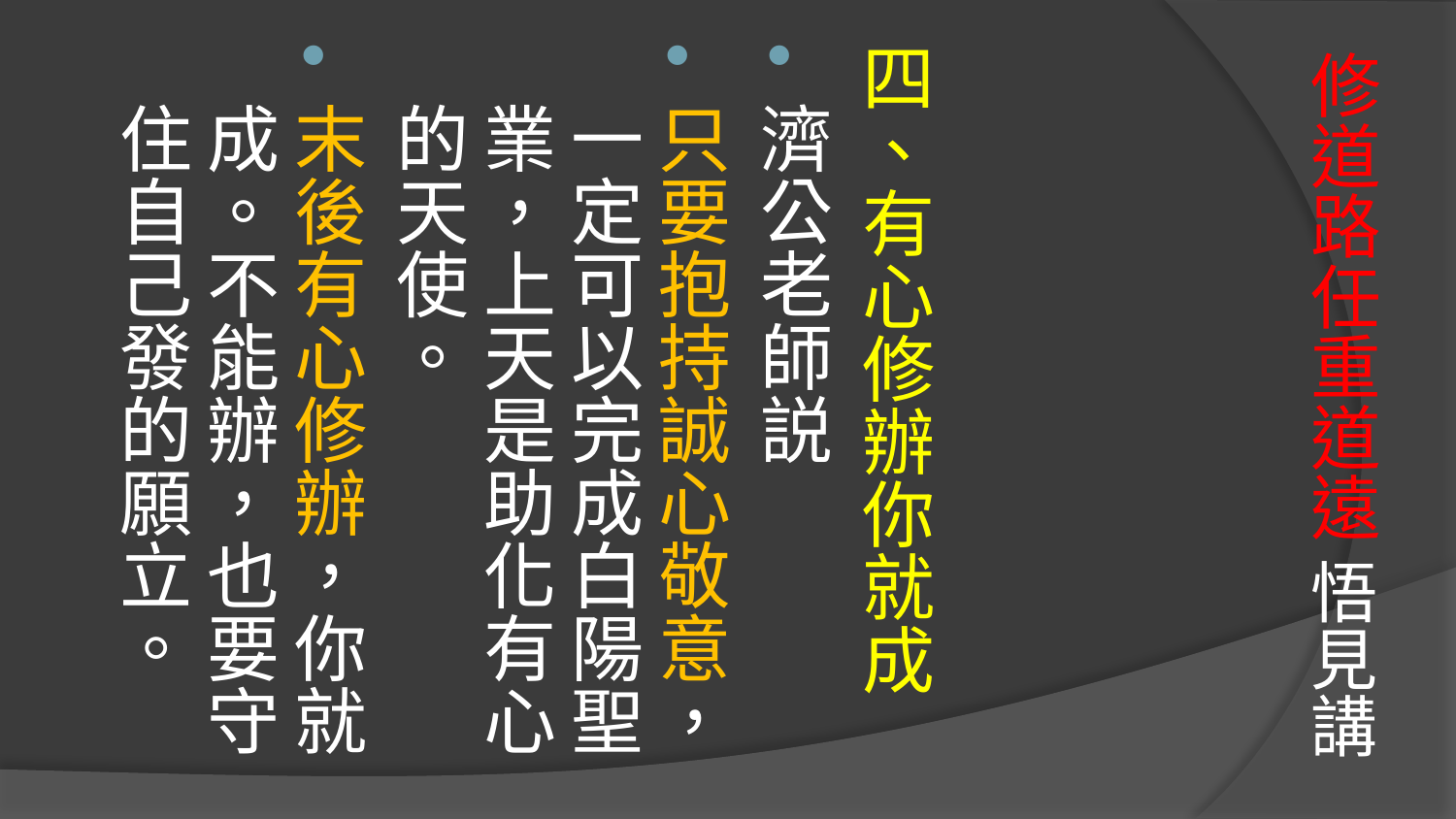

四、有心修辦你就成
濟公老師説
只要抱持誠心敬意，一定可以完成白陽聖業，上天是助化有心的天使。
末後有心修辦，你就成。不能辦，也要守住自己發的願立。

# 修道路任重道遠 悟見講